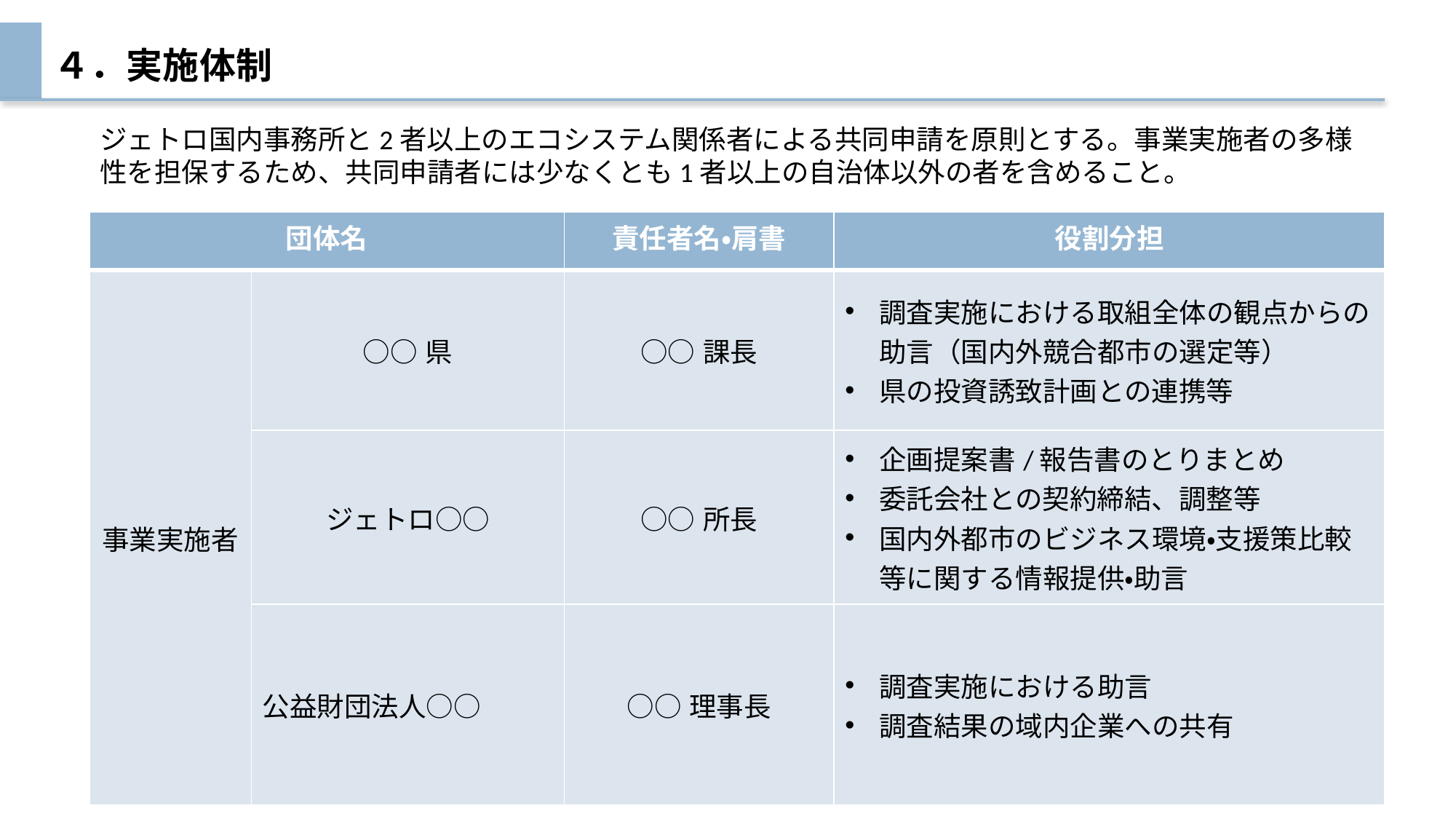

# ４．実施体制
ジェトロ国内事務所と2者以上のエコシステム関係者による共同申請を原則とする。事業実施者の多様性を担保するため、共同申請者には少なくとも1者以上の自治体以外の者を含めること。
| 団体名 |  | 責任者名・肩書 | 役割分担 |
| --- | --- | --- | --- |
| 事業実施者 | ○○県 | ○○課長 | 調査実施における取組全体の観点からの助言（国内外競合都市の選定等） 県の投資誘致計画との連携等 |
|  | ジェトロ○○ | ○○所長 | 企画提案書/報告書のとりまとめ 委託会社との契約締結、調整等 国内外都市のビジネス環境・支援策比較等に関する情報提供・助言 |
|  | 公益財団法人○○ | ○○理事長 | 調査実施における助言 調査結果の域内企業への共有 |